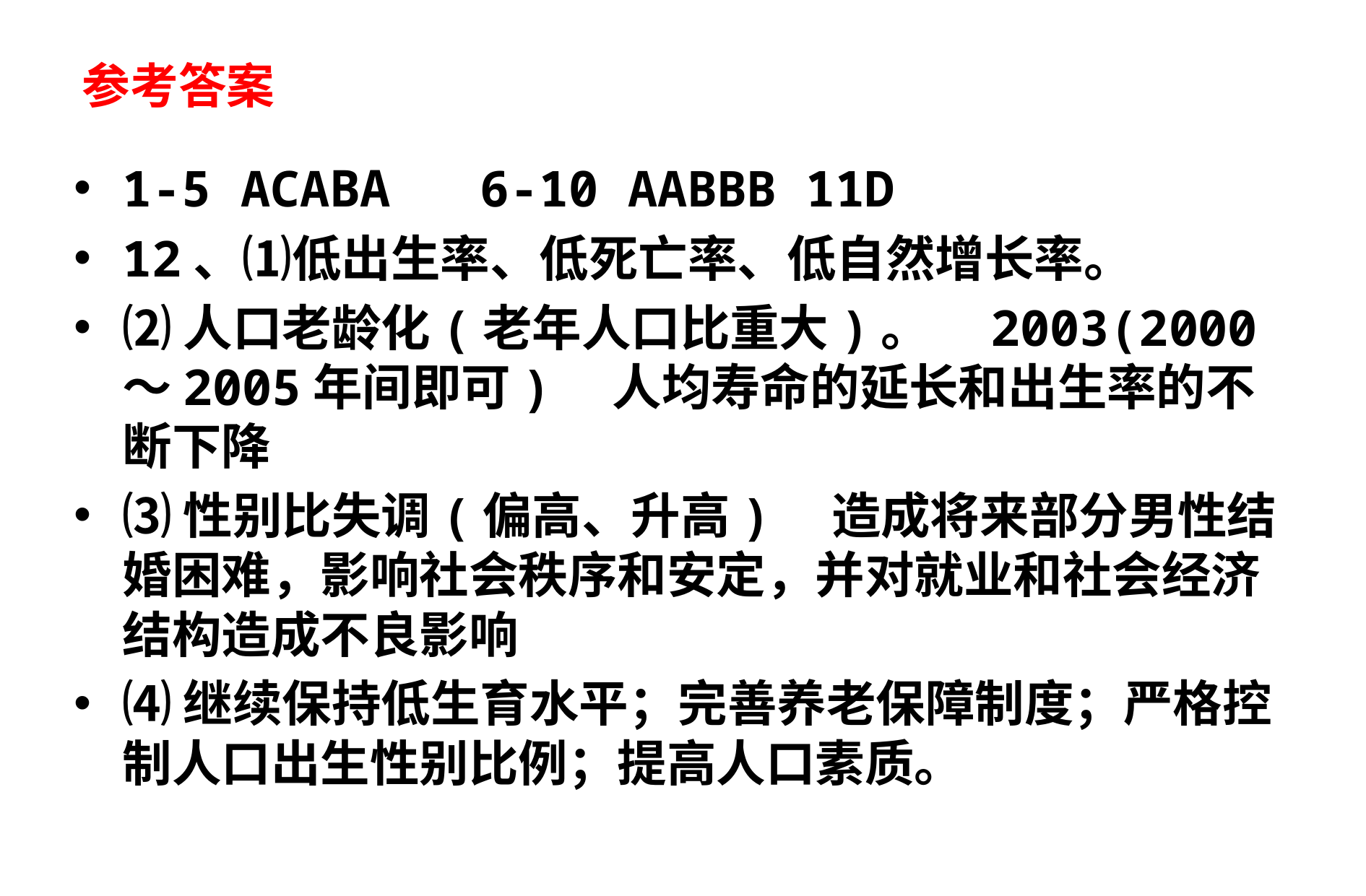

# 参考答案
1-5 ACABA   6-10 AABBB 11D
12、⑴低出生率、低死亡率、低自然增长率。
⑵人口老龄化(老年人口比重大)。　2003(2000～2005年间即可)　人均寿命的延长和出生率的不断下降
⑶性别比失调(偏高、升高)　造成将来部分男性结婚困难，影响社会秩序和安定，并对就业和社会经济结构造成不良影响
⑷继续保持低生育水平；完善养老保障制度；严格控制人口出生性别比例；提高人口素质。